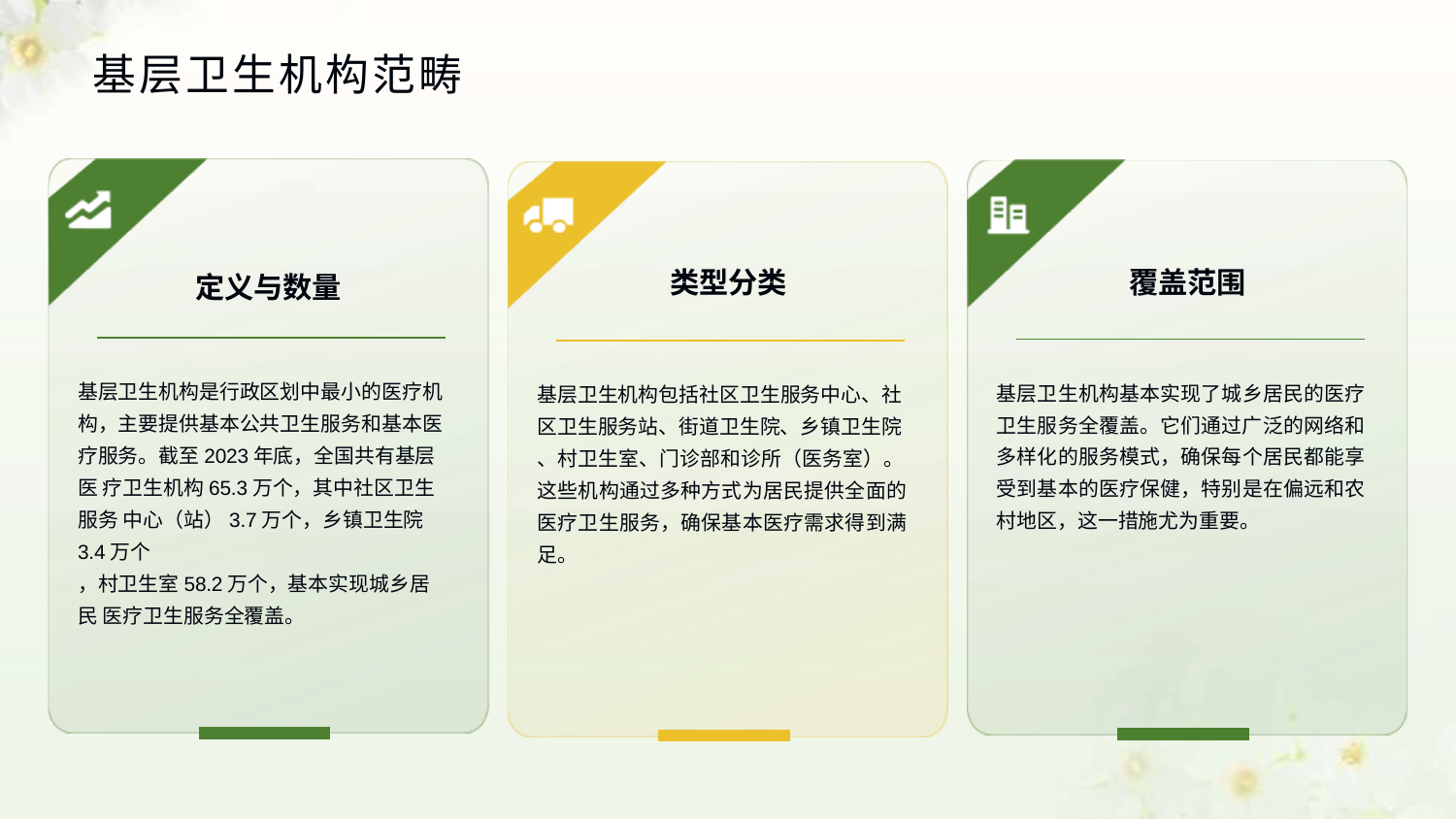

# 基层卫生机构范畴

类型分类
覆盖范围
定义与数量

基层卫生机构是行政区划中最小的医疗机 构，主要提供基本公共卫生服务和基本医 疗服务。截至2023年底，全国共有基层医 疗卫生机构65.3万个，其中社区卫生服务 中心（站）3.7万个，乡镇卫生院3.4万个
，村卫生室58.2万个，基本实现城乡居民 医疗卫生服务全覆盖。
基层卫生机构基本实现了城乡居民的医疗 卫生服务全覆盖。它们通过广泛的网络和 多样化的服务模式，确保每个居民都能享 受到基本的医疗保健，特别是在偏远和农 村地区，这一措施尤为重要。
基层卫生机构包括社区卫生服务中心、社 区卫生服务站、街道卫生院、乡镇卫生院
、村卫生室、门诊部和诊所（医务室）。
这些机构通过多种方式为居民提供全面的 医疗卫生服务，确保基本医疗需求得到满 足。